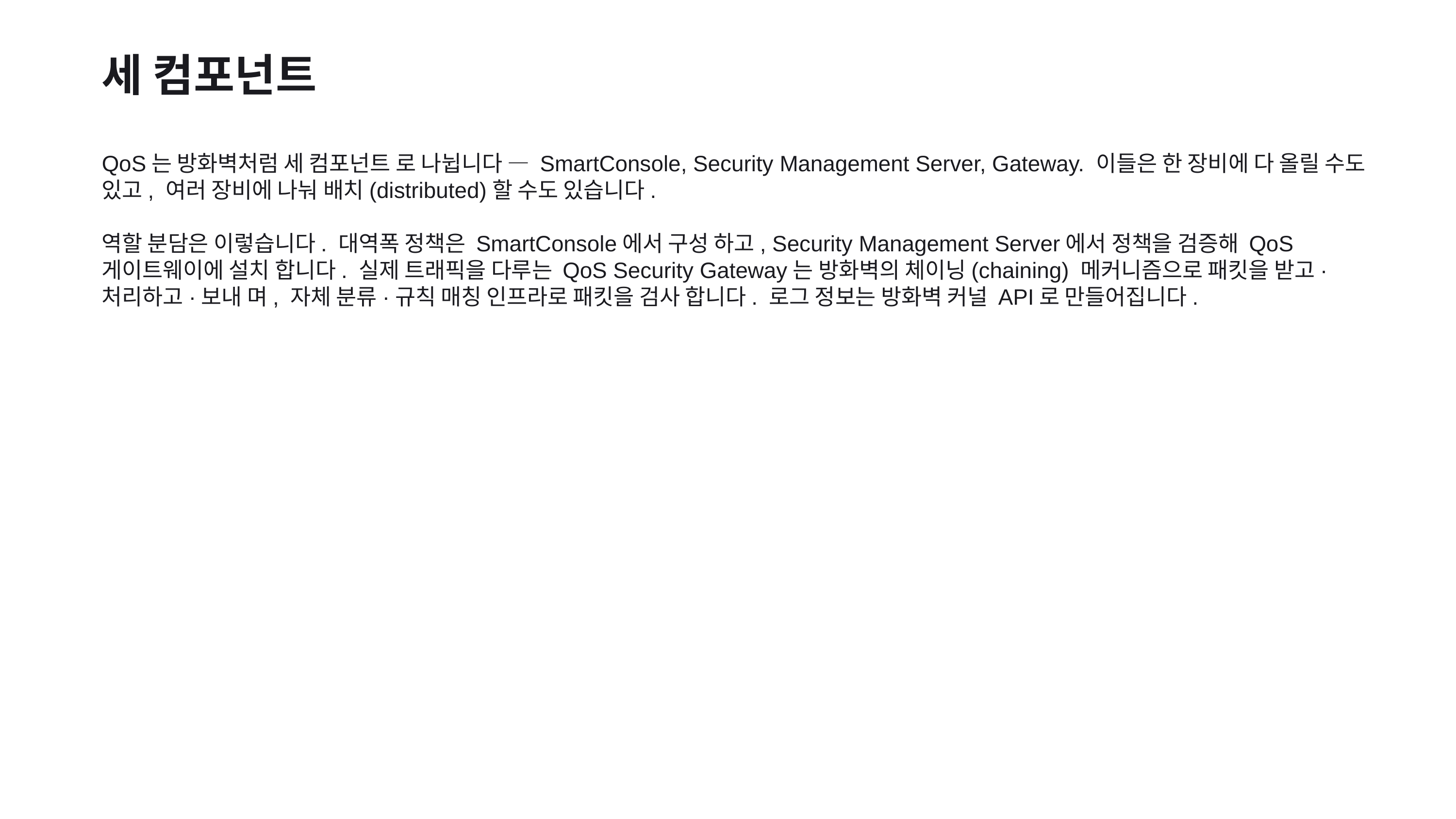

세 컴포넌트
QoS는 방화벽처럼 세 컴포넌트 로 나뉩니다 — SmartConsole, Security Management Server, Gateway. 이들은 한 장비에 다 올릴 수도 있고, 여러 장비에 나눠 배치(distributed)할 수도 있습니다.

역할 분담은 이렇습니다. 대역폭 정책은 SmartConsole에서 구성 하고, Security Management Server에서 정책을 검증해 QoS 게이트웨이에 설치 합니다. 실제 트래픽을 다루는 QoS Security Gateway는 방화벽의 체이닝(chaining) 메커니즘으로 패킷을 받고·처리하고·보내 며, 자체 분류·규칙 매칭 인프라로 패킷을 검사 합니다. 로그 정보는 방화벽 커널 API로 만들어집니다.